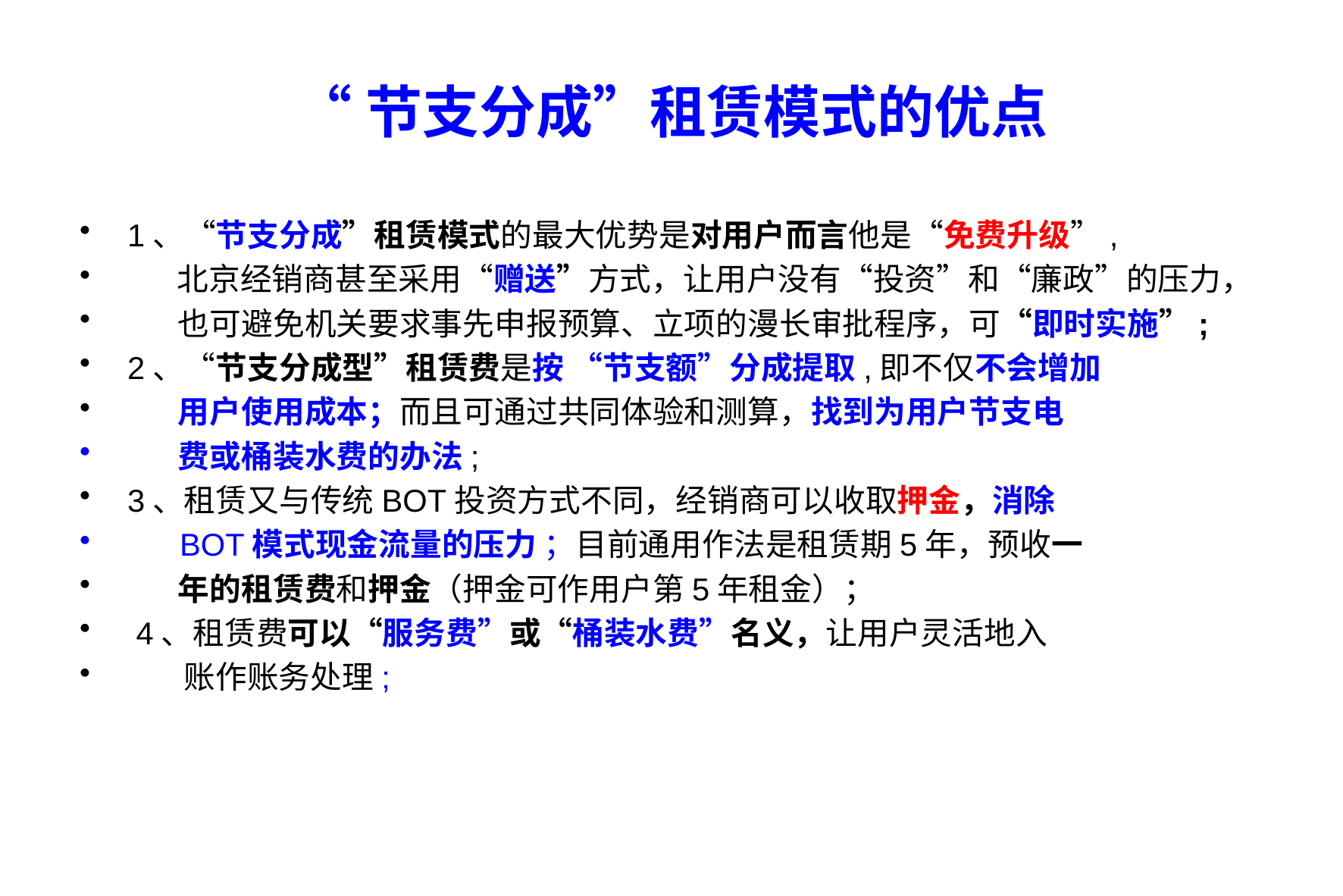

# “节支分成”租赁模式的优点
1、“节支分成”租赁模式的最大优势是对用户而言他是“免费升级”,
      北京经销商甚至采用“赠送”方式，让用户没有“投资”和“廉政”的压力，
      也可避免机关要求事先申报预算、立项的漫长审批程序，可“即时实施”;
2、“节支分成型”租赁费是按 “节支额”分成提取,即不仅不会增加
      用户使用成本；而且可通过共同体验和测算，找到为用户节支电
      费或桶装水费的办法;
3、租赁又与传统BOT投资方式不同，经销商可以收取押金，消除
      BOT模式现金流量的压力 ；目前通用作法是租赁期5年，预收一
      年的租赁费和押金（押金可作用户第5年租金）；
 4、租赁费可以“服务费”或“桶装水费”名义，让用户灵活地入
       账作账务处理;